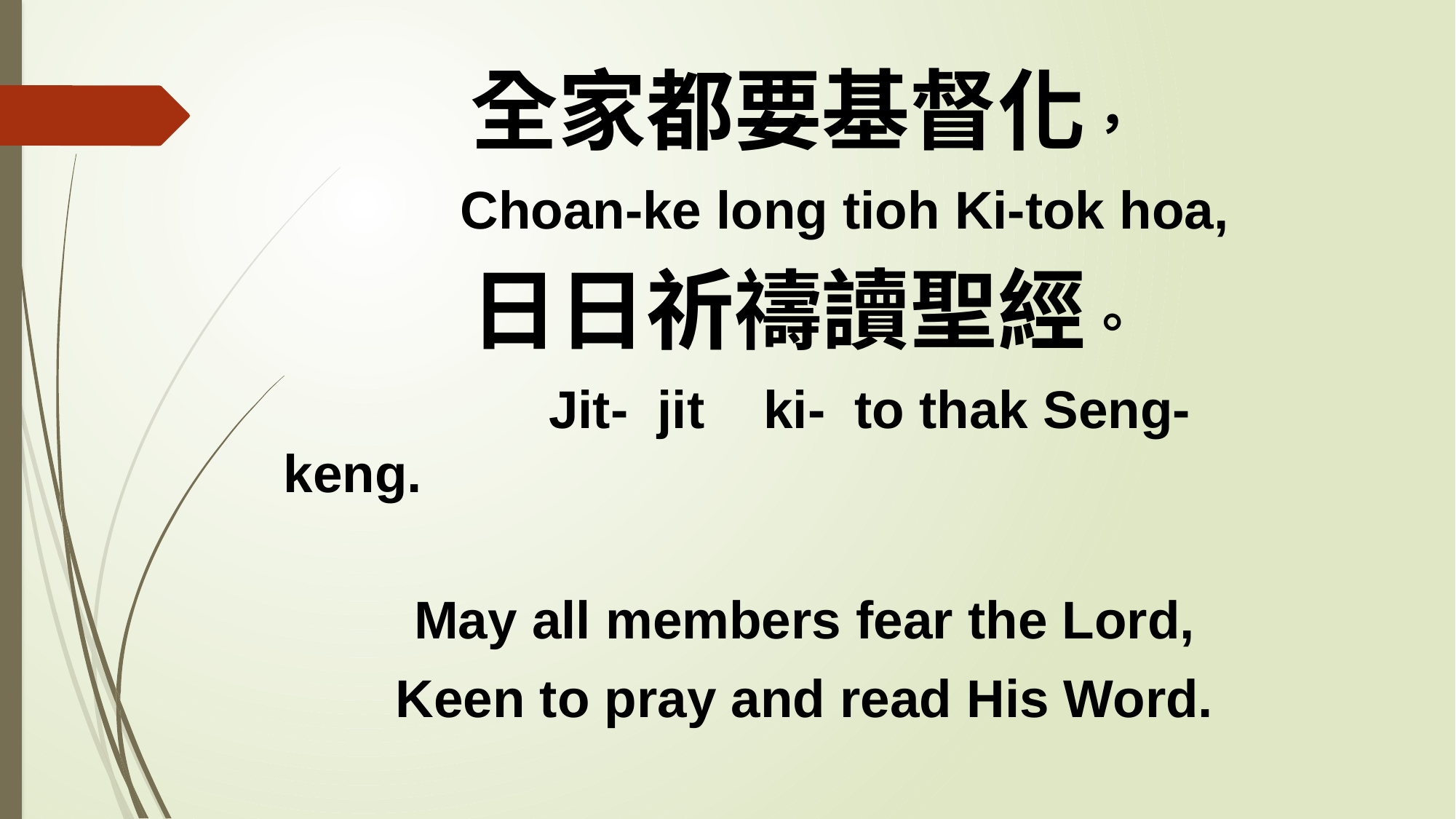

全家都要基督化，
            Choan-ke long tioh Ki-tok hoa,
日日祈禱讀聖經。
                  Jit-  jit    ki-  to thak Seng-keng.

May all members fear the Lord,
Keen to pray and read His Word.